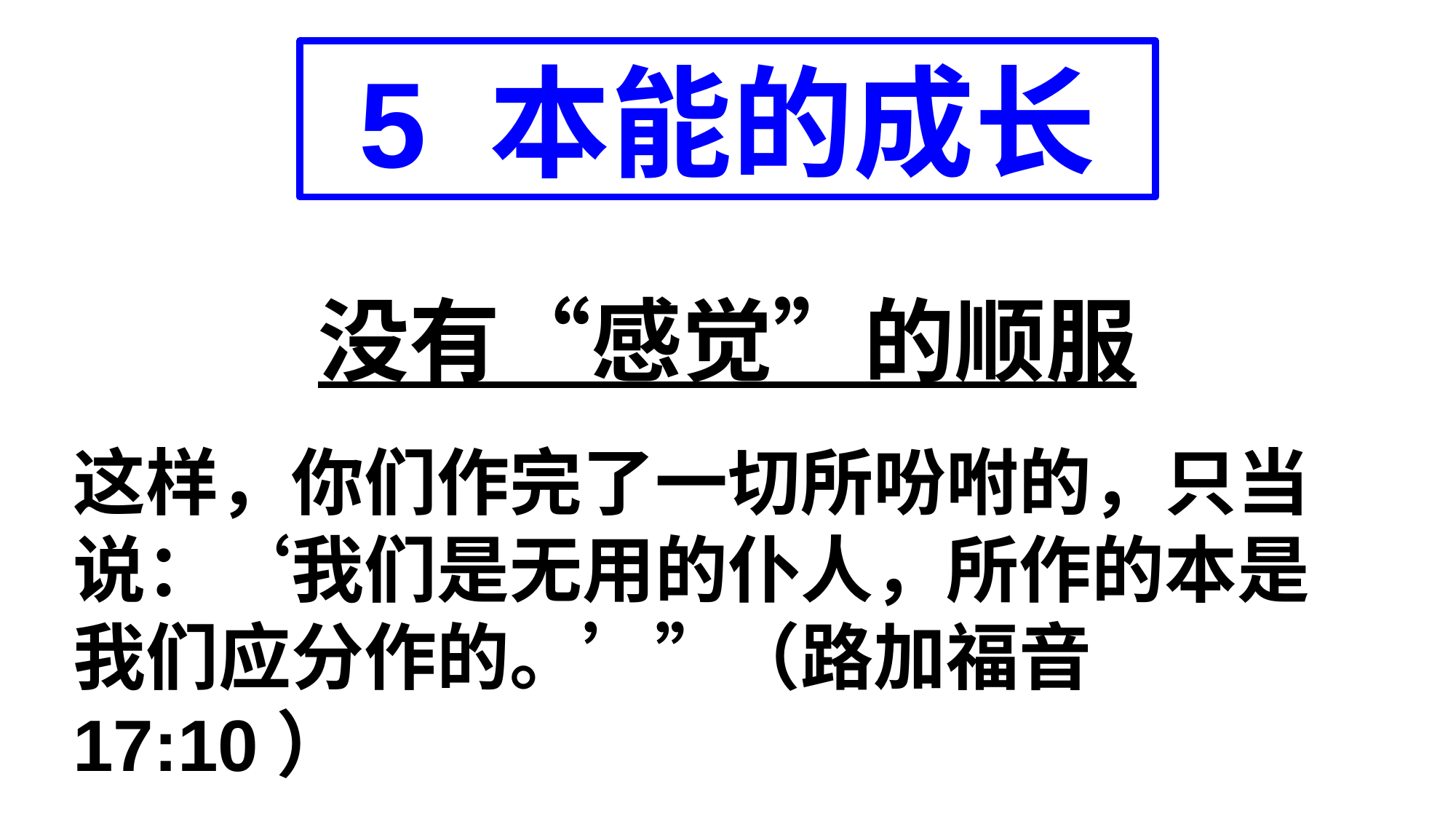

5 本能的成长
没有“感觉”的顺服
这样，你们作完了一切所吩咐的，只当说：‘我们是无用的仆人，所作的本是我们应分作的。’”（路加福音 17:10）